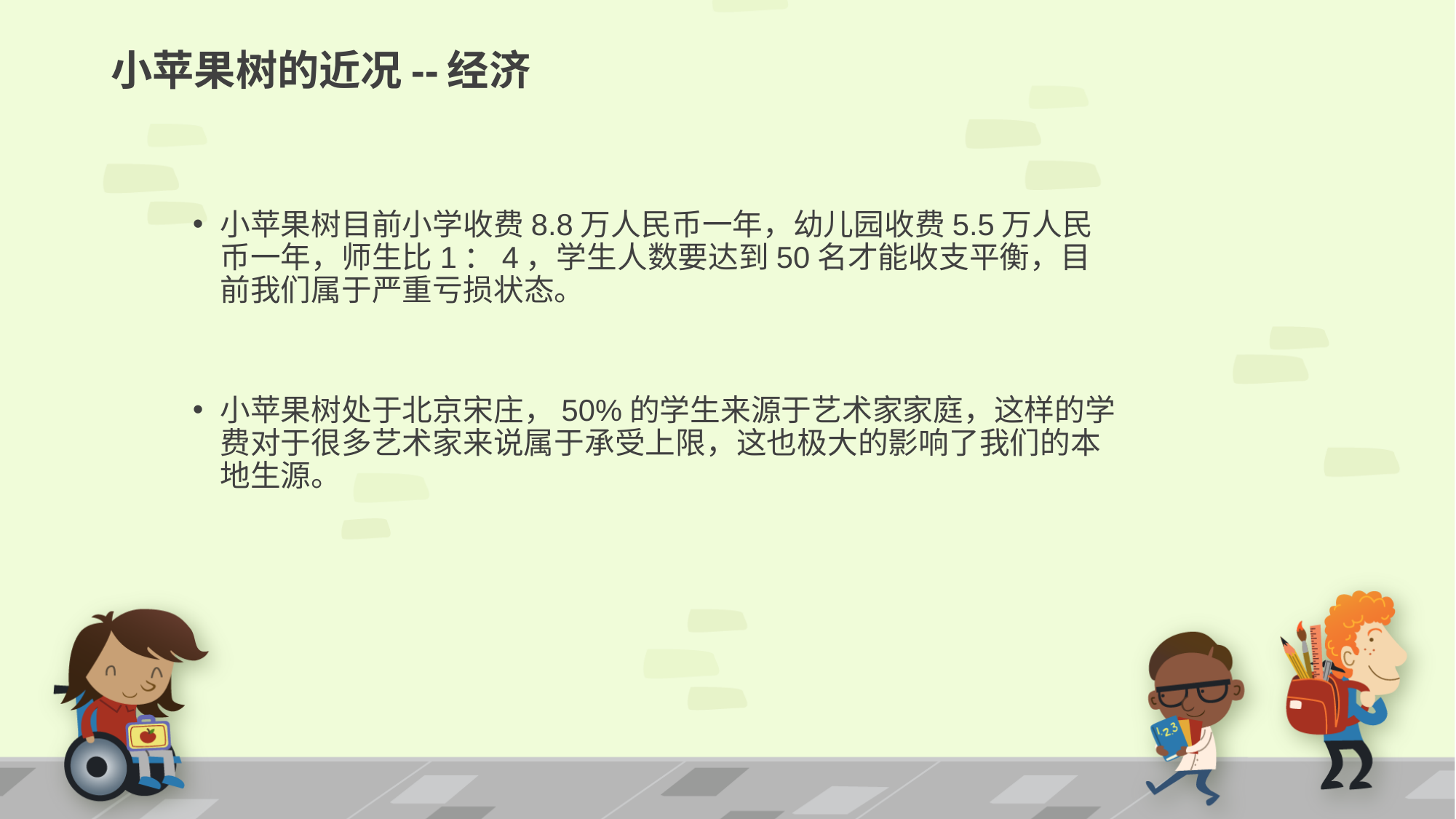

# 小苹果树的近况--经济
小苹果树目前小学收费8.8万人民币一年，幼儿园收费5.5万人民币一年，师生比1：4，学生人数要达到50名才能收支平衡，目前我们属于严重亏损状态。

小苹果树处于北京宋庄，50%的学生来源于艺术家家庭，这样的学费对于很多艺术家来说属于承受上限，这也极大的影响了我们的本地生源。